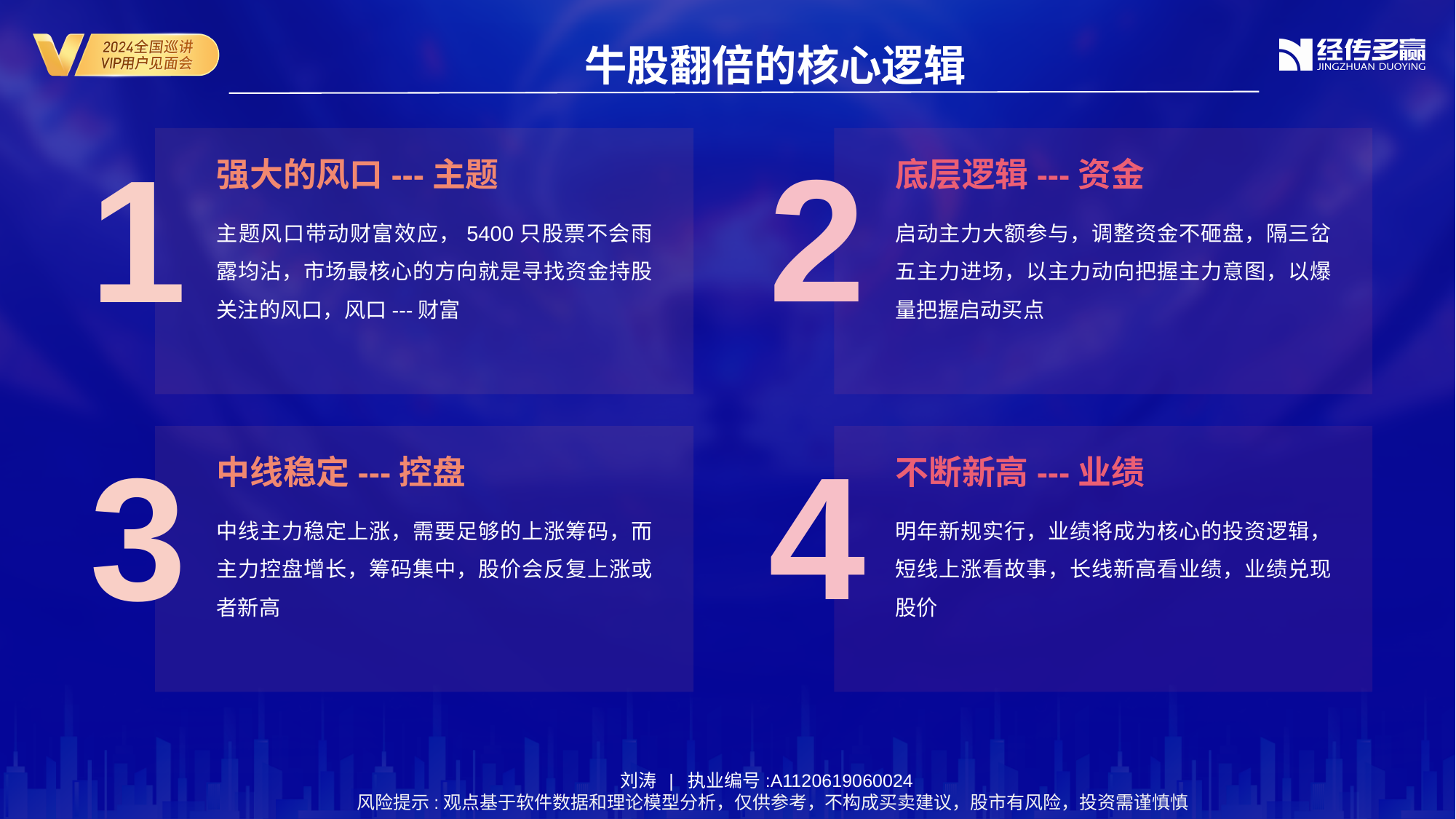

牛股翻倍的核心逻辑
2
1

强大的风口---主题
底层逻辑---资金
主题风口带动财富效应，5400只股票不会雨露均沾，市场最核心的方向就是寻找资金持股关注的风口，风口---财富
启动主力大额参与，调整资金不砸盘，隔三岔五主力进场，以主力动向把握主力意图，以爆量把握启动买点
4
3

中线稳定---控盘
不断新高---业绩
中线主力稳定上涨，需要足够的上涨筹码，而主力控盘增长，筹码集中，股价会反复上涨或者新高
明年新规实行，业绩将成为核心的投资逻辑，短线上涨看故事，长线新高看业绩，业绩兑现股价
刘涛  |  执业编号:A1120619060024
  风险提示:观点基于软件数据和理论模型分析，仅供参考，不构成买卖建议，股市有风险，投资需谨慎慎